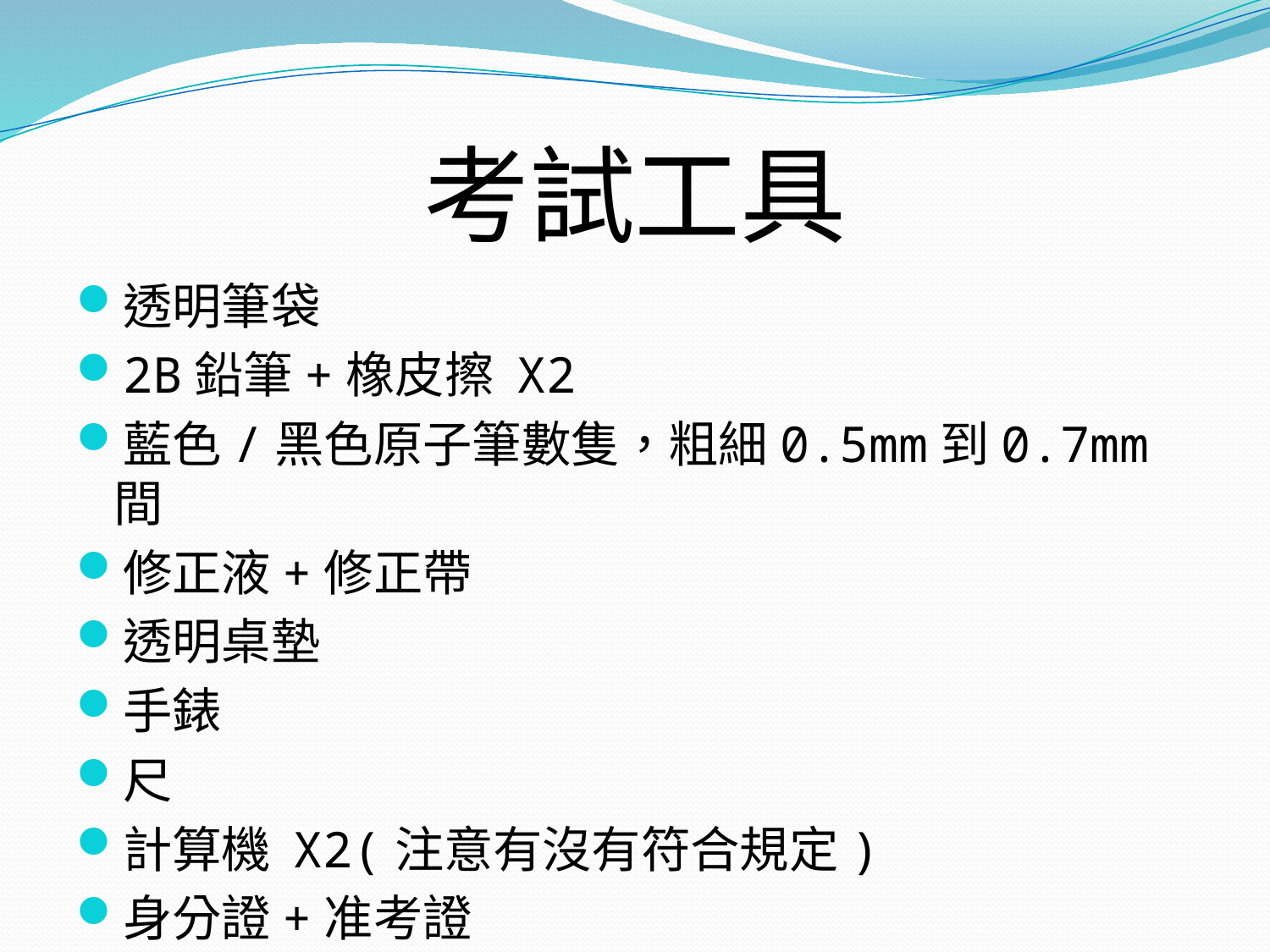

# 考試工具
透明筆袋
2B鉛筆+橡皮擦 X2
藍色/黑色原子筆數隻，粗細0.5mm到0.7mm間
修正液+修正帶
透明桌墊
手錶
尺
計算機 X2(注意有沒有符合規定)
身分證+准考證